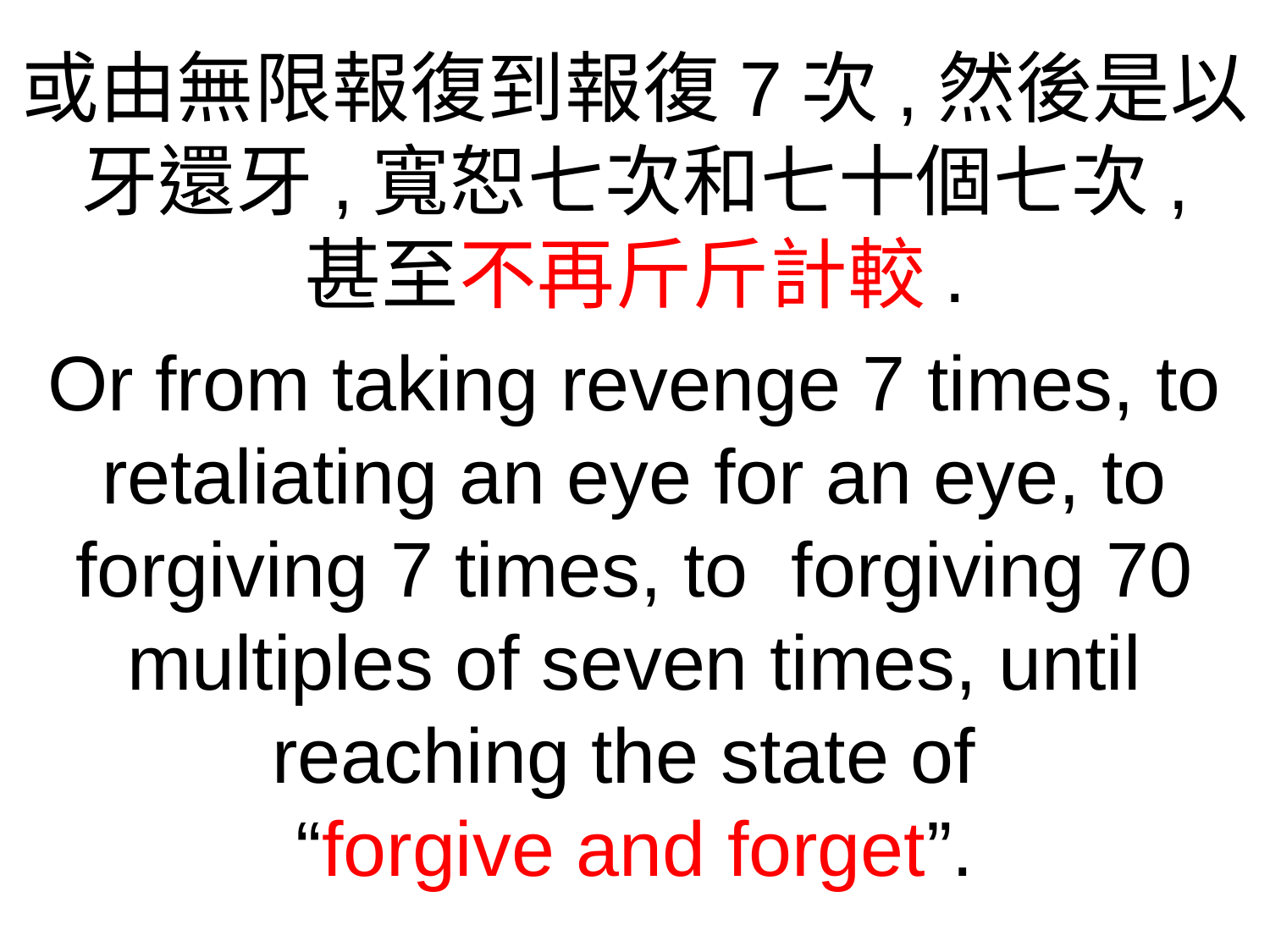

或由無限報復到報復7次,然後是以牙還牙,寬恕七次和七十個七次,
甚至不再斤斤計較.
Or from taking revenge 7 times, to retaliating an eye for an eye, to forgiving 7 times, to  forgiving 70 multiples of seven times, until reaching the state of
“forgive and forget”.